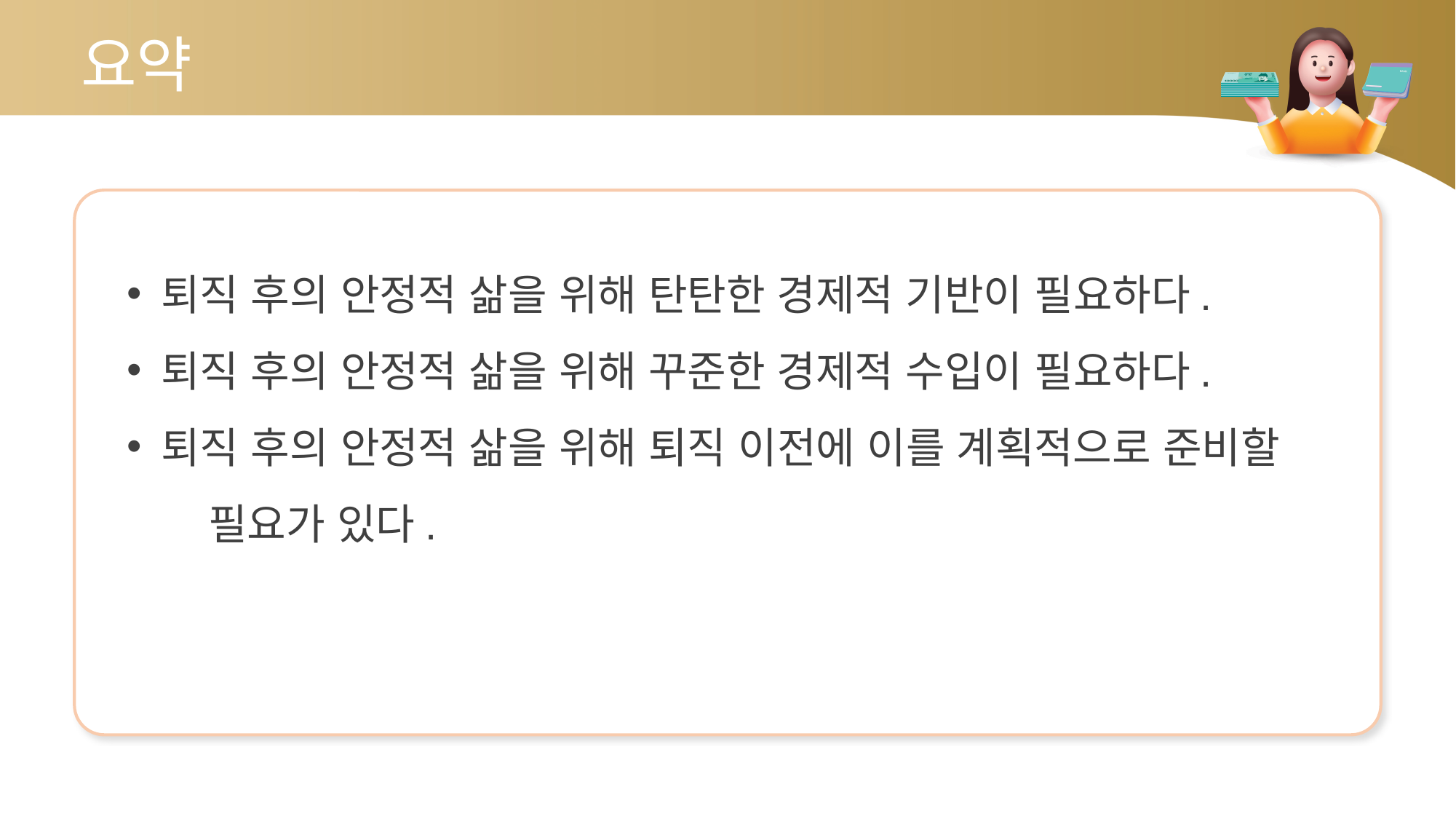

요약

퇴직 후의 안정적 삶을 위해 탄탄한 경제적 기반이 필요하다.
퇴직 후의 안정적 삶을 위해 꾸준한 경제적 수입이 필요하다.
퇴직 후의 안정적 삶을 위해 퇴직 이전에 이를 계획적으로 준비할          필요가 있다.